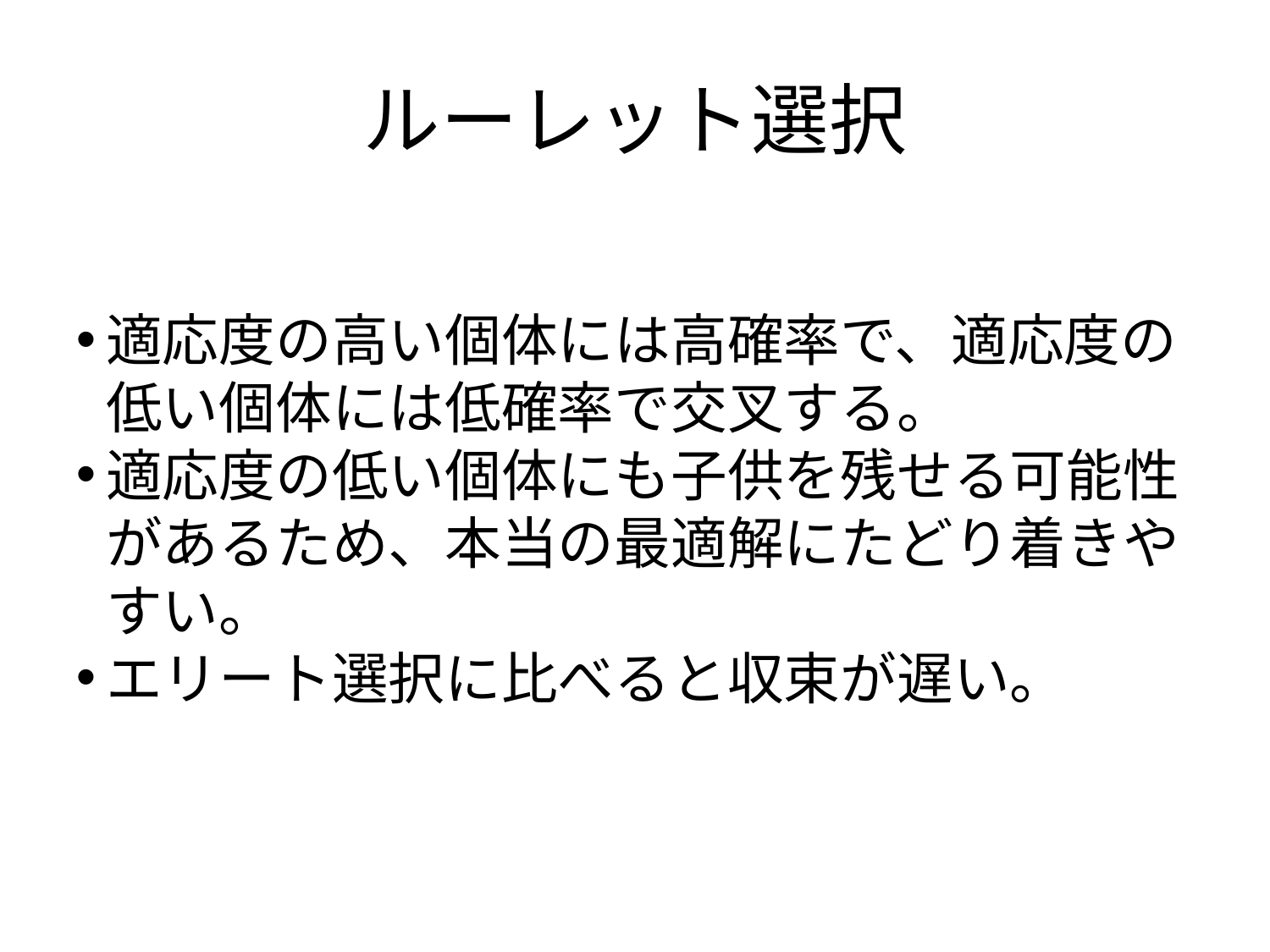

ルーレット選択

適応度の高い個体には高確率で、適応度の低い個体には低確率で交叉する。
適応度の低い個体にも子供を残せる可能性があるため、本当の最適解にたどり着きやすい。
エリート選択に比べると収束が遅い。